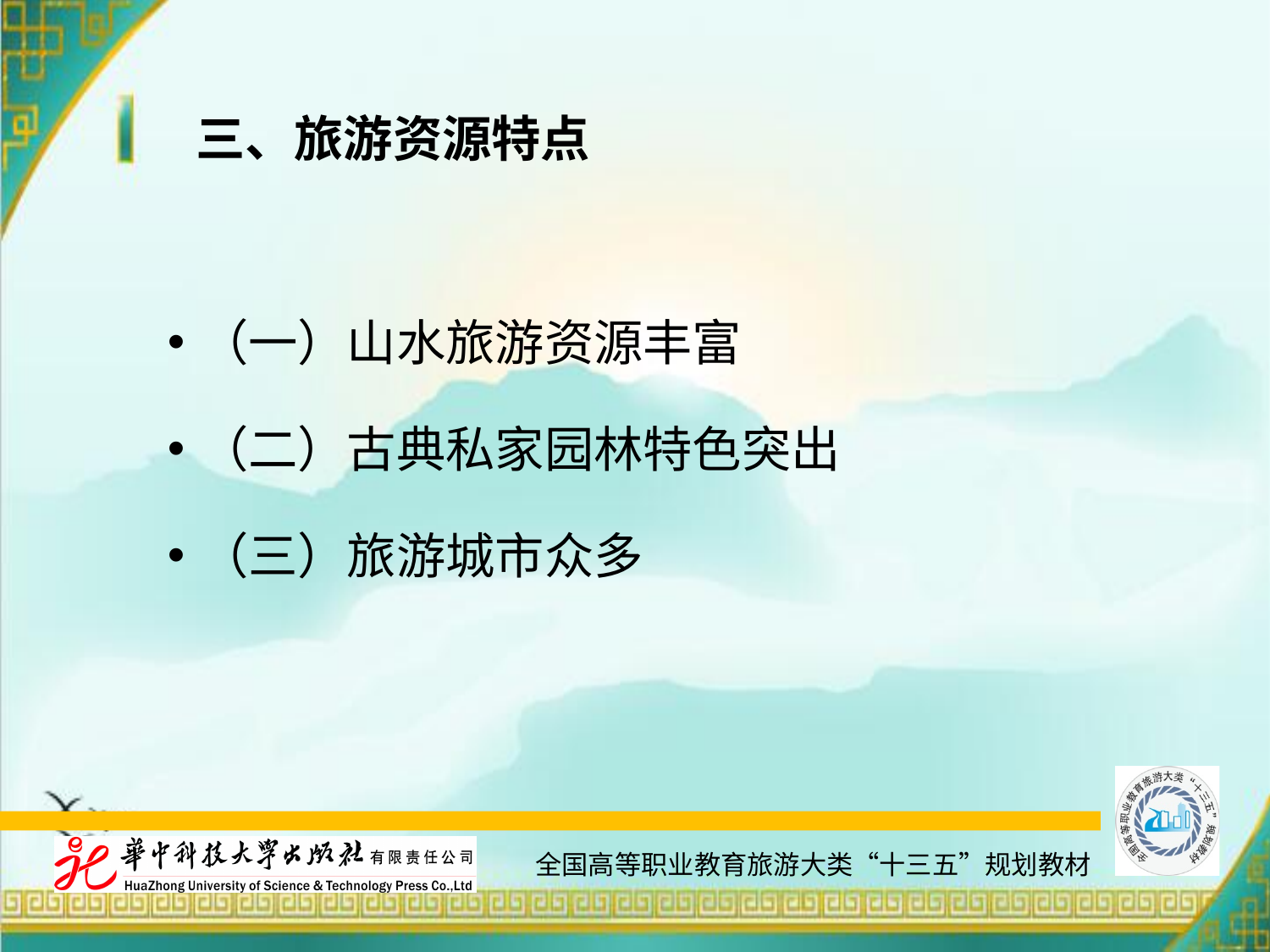

# 三、旅游资源特点
（一）山水旅游资源丰富
（二）古典私家园林特色突出
（三）旅游城市众多